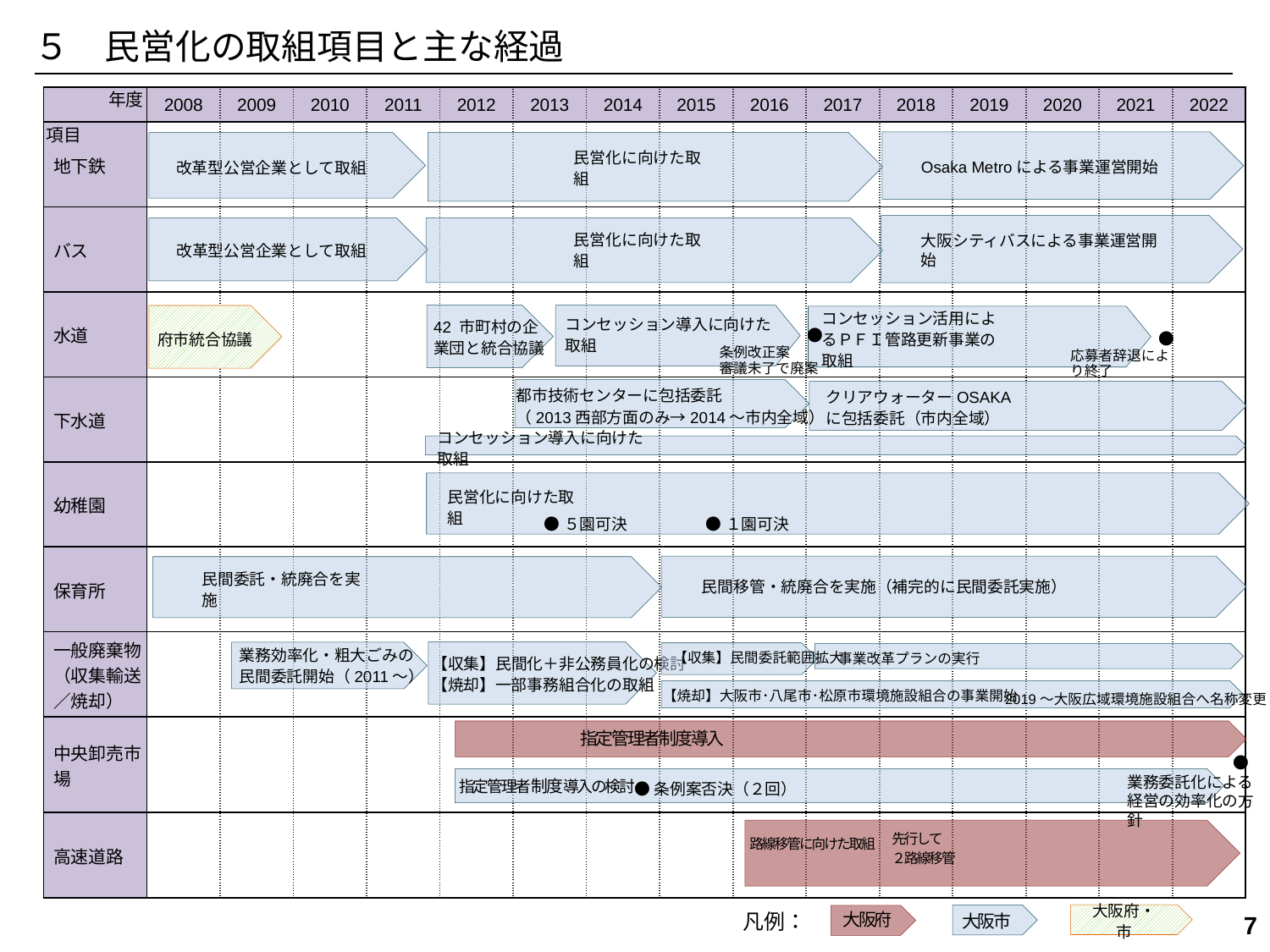

５　民営化の取組項目と主な経過
年度
|  | 2008 | 2009 | 2010 | 2011 | 2012 | 2013 | 2014 | 2015 | 2016 | 2017 | 2018 | 2019 | 2020 | 2021 | 2022 |
| --- | --- | --- | --- | --- | --- | --- | --- | --- | --- | --- | --- | --- | --- | --- | --- |
| 地下鉄 |  |  |  |  |  |  |  |  |  |  |  |  |  |  |  |
| バス |  |  |  |  |  |  |  |  |  |  |  |  |  |  |  |
| 水道 |  |  |  |  |  |  |  |  |  |  |  |  |  |  |  |
| 下水道 |  |  |  |  |  |  |  |  |  |  |  |  |  |  |  |
| 幼稚園 |  |  |  |  |  |  |  |  |  |  |  |  |  |  |  |
| 保育所 |  |  |  |  |  |  |  |  |  |  |  |  |  |  |  |
| 一般廃棄物 （収集輸送／焼却） |  |  |  |  |  |  |  |  |  |  |  |  |  |  |  |
| 中央卸売市場 |  |  |  |  |  |  |  |  |  |  |  |  |  |  |  |
| 高速道路 |  |  |  |  |  |  |  |  |  |  |  |  |  |  |  |
項目

民営化に向けた取組
改革型公営企業として取組
Osaka Metroによる事業運営開始

民営化に向けた取組
大阪シティバスによる事業運営開始
改革型公営企業として取組

コンセッション活用によるＰＦＩ管路更新事業の取組
42 市町村の企業団と統合協議
コンセッション導入に向けた取組
　　　　　　 ●
条例改正案
審議未了で廃案
府市統合協議
　　　　　　 ●
応募者辞退により終了

都市技術センターに包括委託
（2013西部方面のみ→2014～市内全域）

クリアウォーターOSAKA
に包括委託（市内全域）
コンセッション導入に向けた取組

民営化に向けた取組

●５園可決
●１園可決

民間移管・統廃合を実施（補完的に民間委託実施）
民間委託・統廃合を実施

【収集】民間委託範囲拡大
事業改革プランの実行
業務効率化・粗大ごみの
民間委託開始（2011～）
【収集】民間化＋非公務員化の検討
【焼却】一部事務組合化の取組

【焼却】大阪市･八尾市･松原市環境施設組合の事業開始
2019～大阪広域環境施設組合へ名称変更

指定管理者制度導入
　　　  　　　　●
業務委託化による経営の効率化の方針
指定管理者制度導入の検討
●条例案否決（２回）

先行して
２路線移管
路線移管に向けた取組
7
凡例：

大阪府
大阪府・市
大阪市